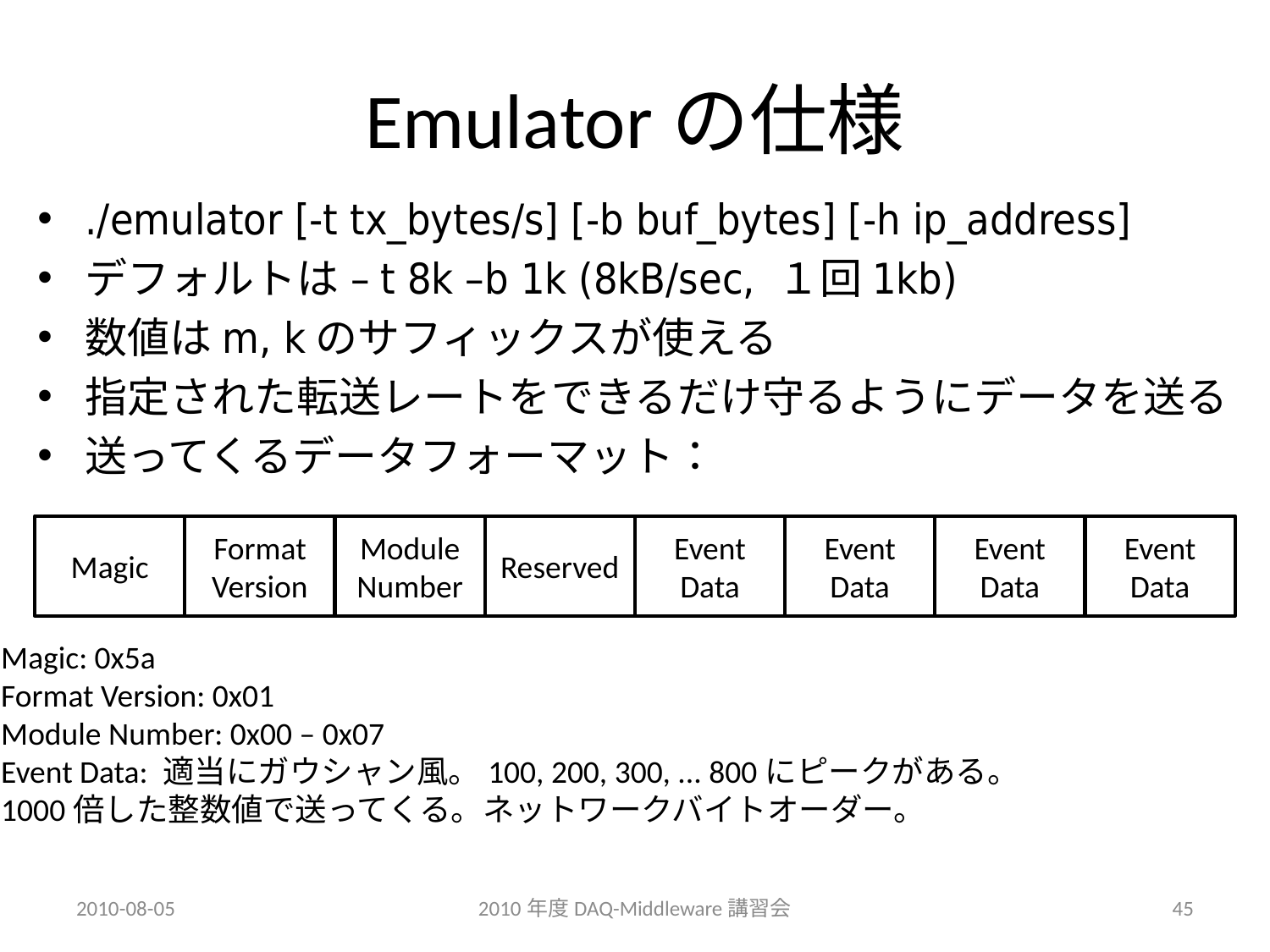

# Emulatorの仕様
./emulator [-t tx_bytes/s] [-b buf_bytes] [-h ip_address]
デフォルトは –t 8k –b 1k (8kB/sec, １回1kb)
数値はm, kのサフィックスが使える
指定された転送レートをできるだけ守るようにデータを送る
送ってくるデータフォーマット：
Magic
Format
Version
Module
Number
Reserved
Event
Data
Event
Data
Event
Data
Event
Data
Magic: 0x5a
Format Version: 0x01
Module Number: 0x00 – 0x07
Event Data: 適当にガウシャン風。100, 200, 300, ... 800にピークがある。
1000倍した整数値で送ってくる。ネットワークバイトオーダー。
2010-08-05
2010年度DAQ-Middleware講習会
45